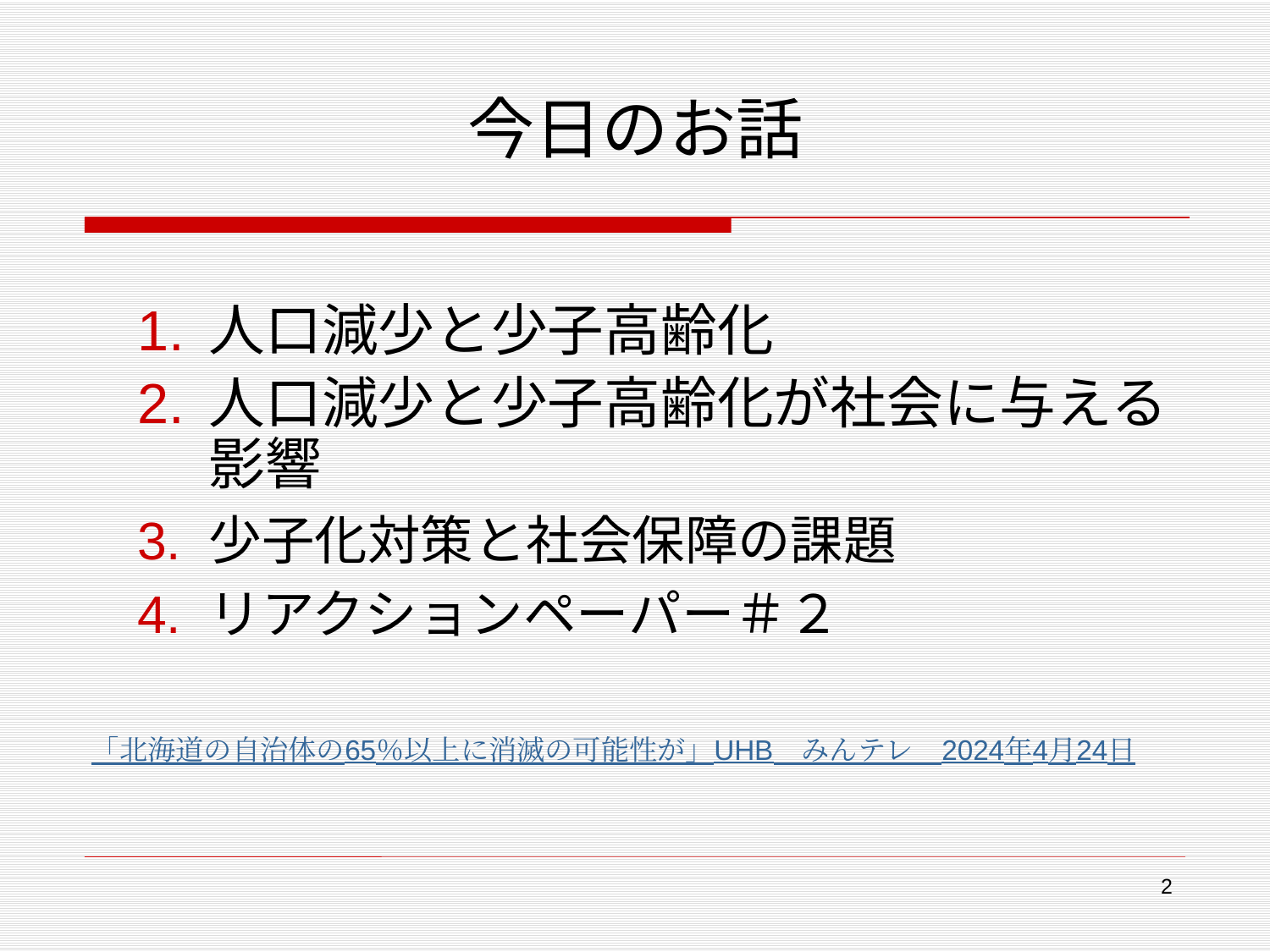

# 今日のお話
人口減少と少子高齢化
人口減少と少子高齢化が社会に与える影響
少子化対策と社会保障の課題
リアクションペーパー＃２

「北海道の自治体の65％以上に消滅の可能性が」UHB　みんテレ　2024年4月24日
2